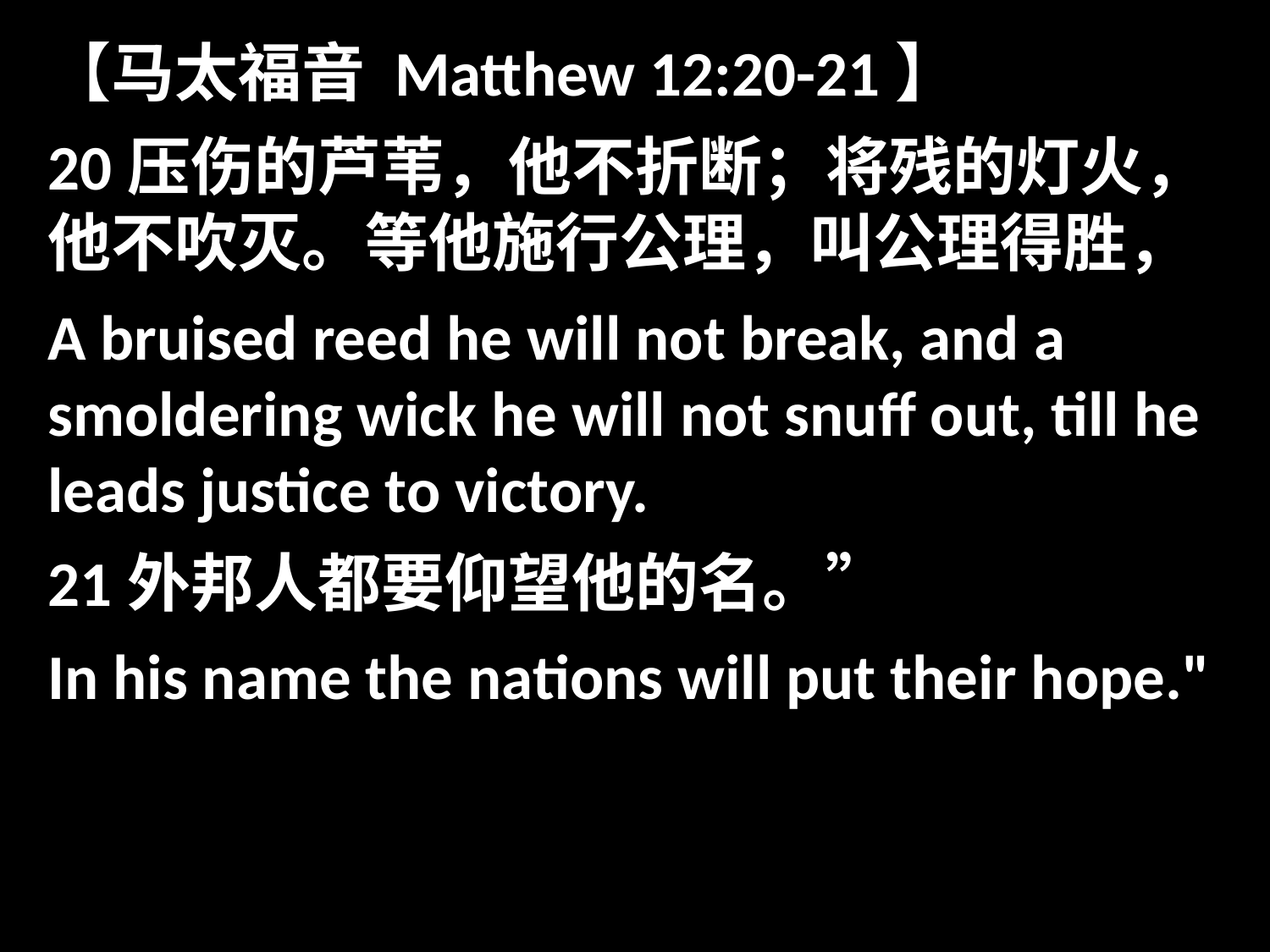

【马太福音 Matthew 12:20-21】
20压伤的芦苇，他不折断；将残的灯火，他不吹灭。等他施行公理，叫公理得胜，
A bruised reed he will not break, and a smoldering wick he will not snuff out, till he leads justice to victory.
21外邦人都要仰望他的名。”
In his name the nations will put their hope."